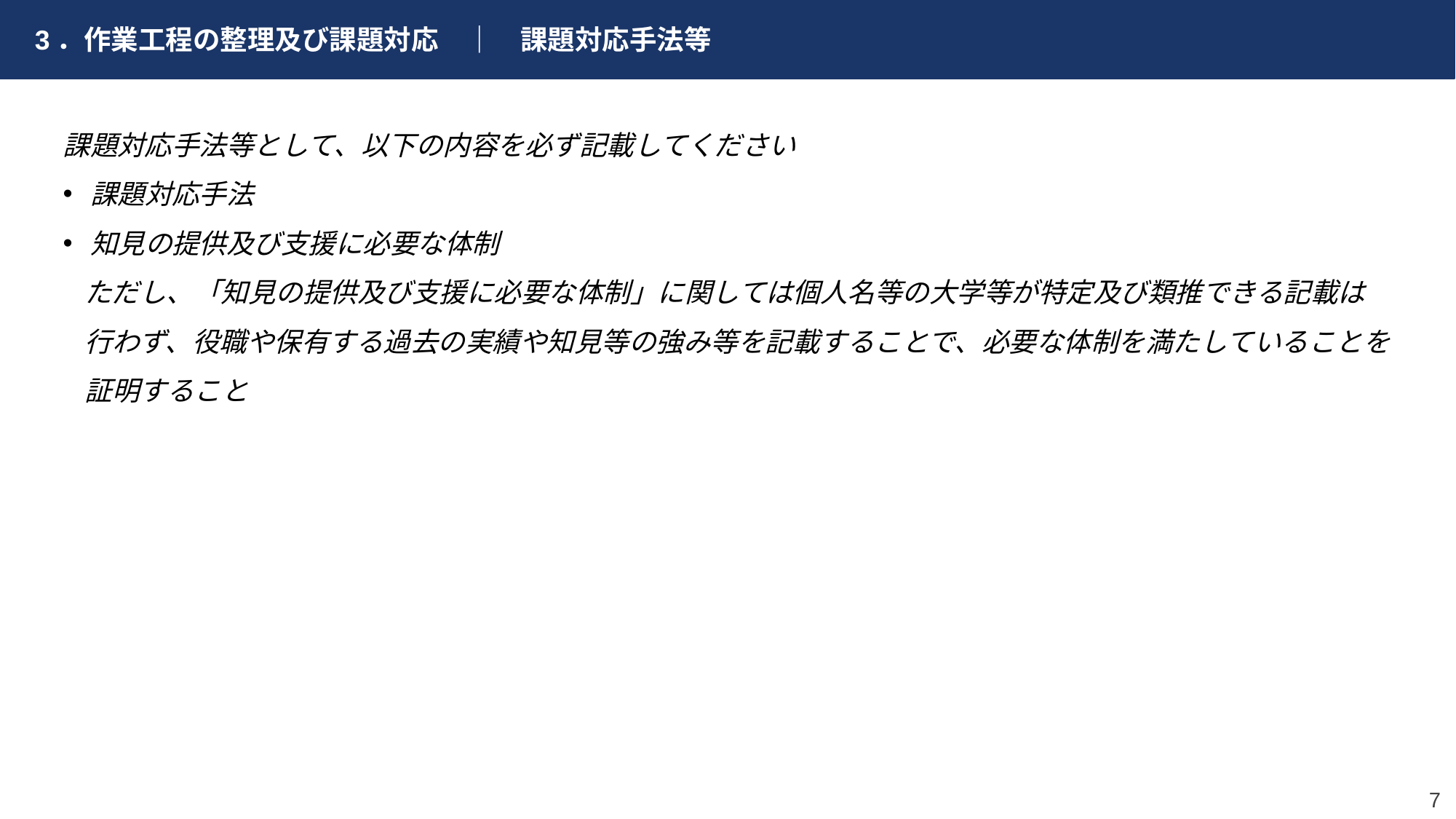

3．作業工程の整理及び課題対応　｜　課題対応手法等
課題対応手法等として、以下の内容を必ず記載してください
課題対応手法
知見の提供及び支援に必要な体制
ただし、「知見の提供及び支援に必要な体制」に関しては個人名等の大学等が特定及び類推できる記載は行わず、役職や保有する過去の実績や知見等の強み等を記載することで、必要な体制を満たしていることを証明すること